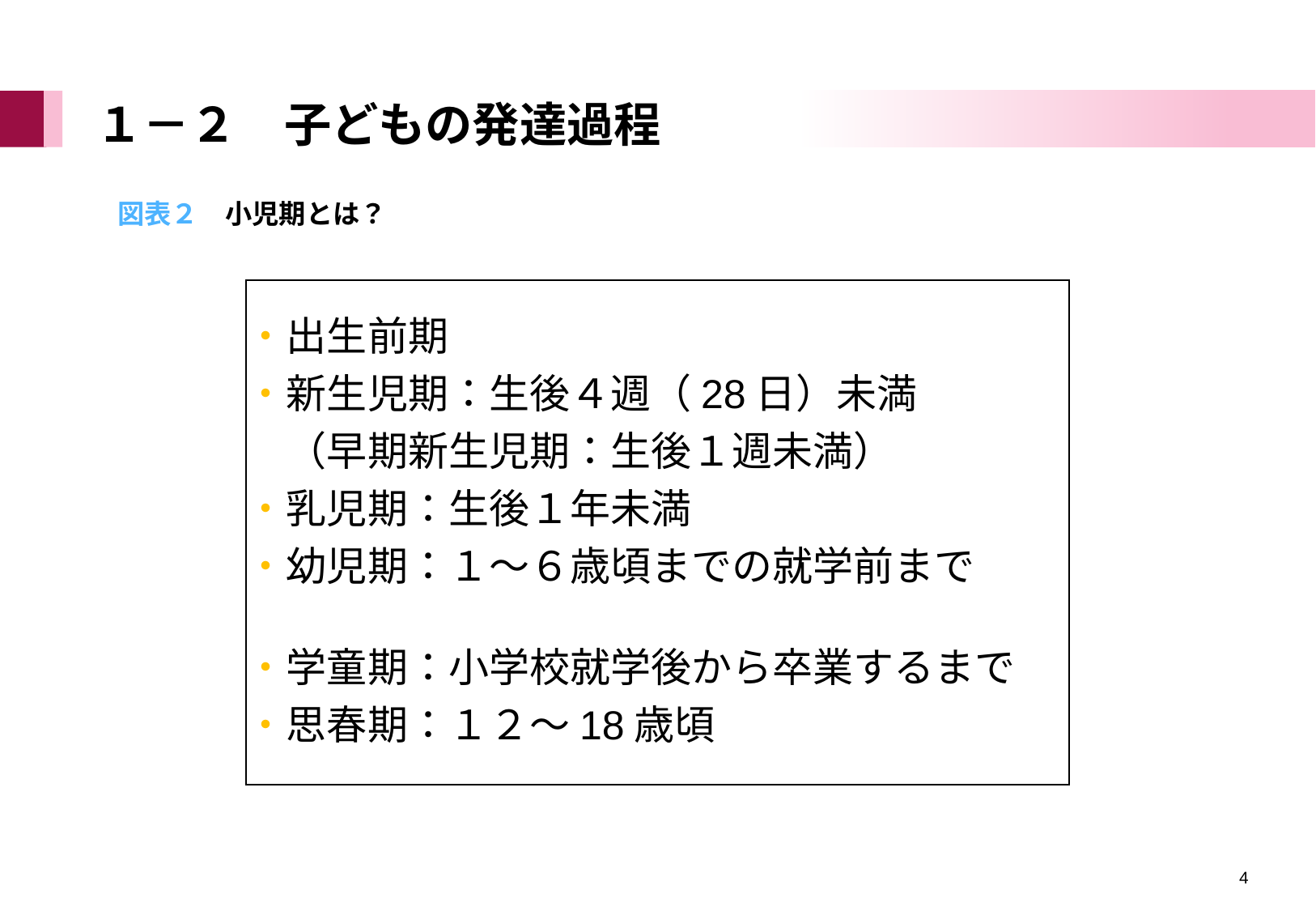

# １－２　子どもの発達過程
図表２　小児期とは？
・出生前期
・新生児期：生後４週（28日）未満
　（早期新生児期：生後１週未満）
・乳児期：生後１年未満
・幼児期：１～６歳頃までの就学前まで
・学童期：小学校就学後から卒業するまで
・思春期：１２～18歳頃
4